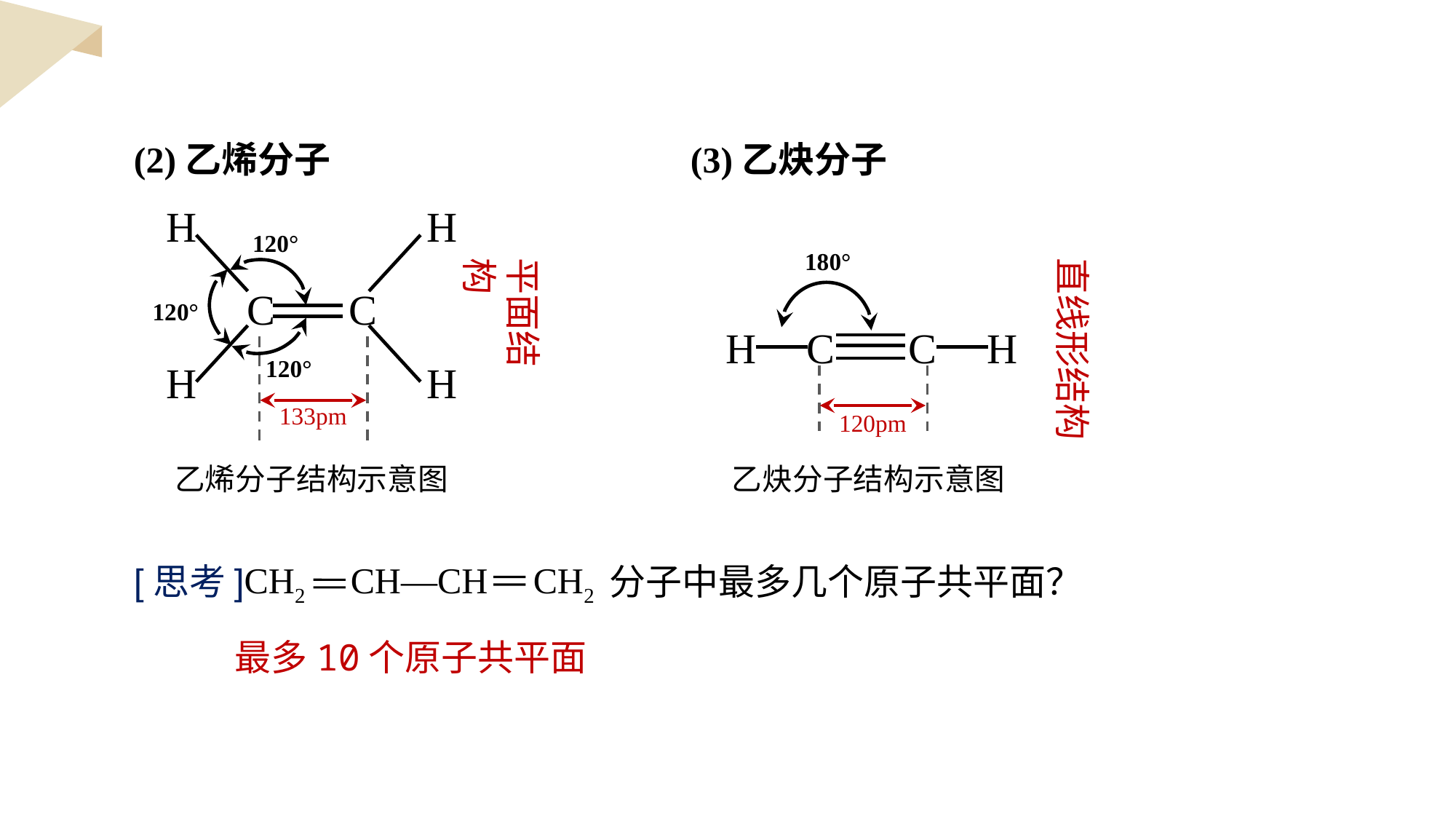

(2)乙烯分子
(3)乙炔分子
H
H
C
C
H
H

120°

120°
120°
180°

平面结构
直线形结构
C
C
H
H
133pm
120pm
乙烯分子结构示意图
乙炔分子结构示意图
[思考]                                   分子中最多几个原子共平面？
CH2     CH—CH     CH2

最多10个原子共平面